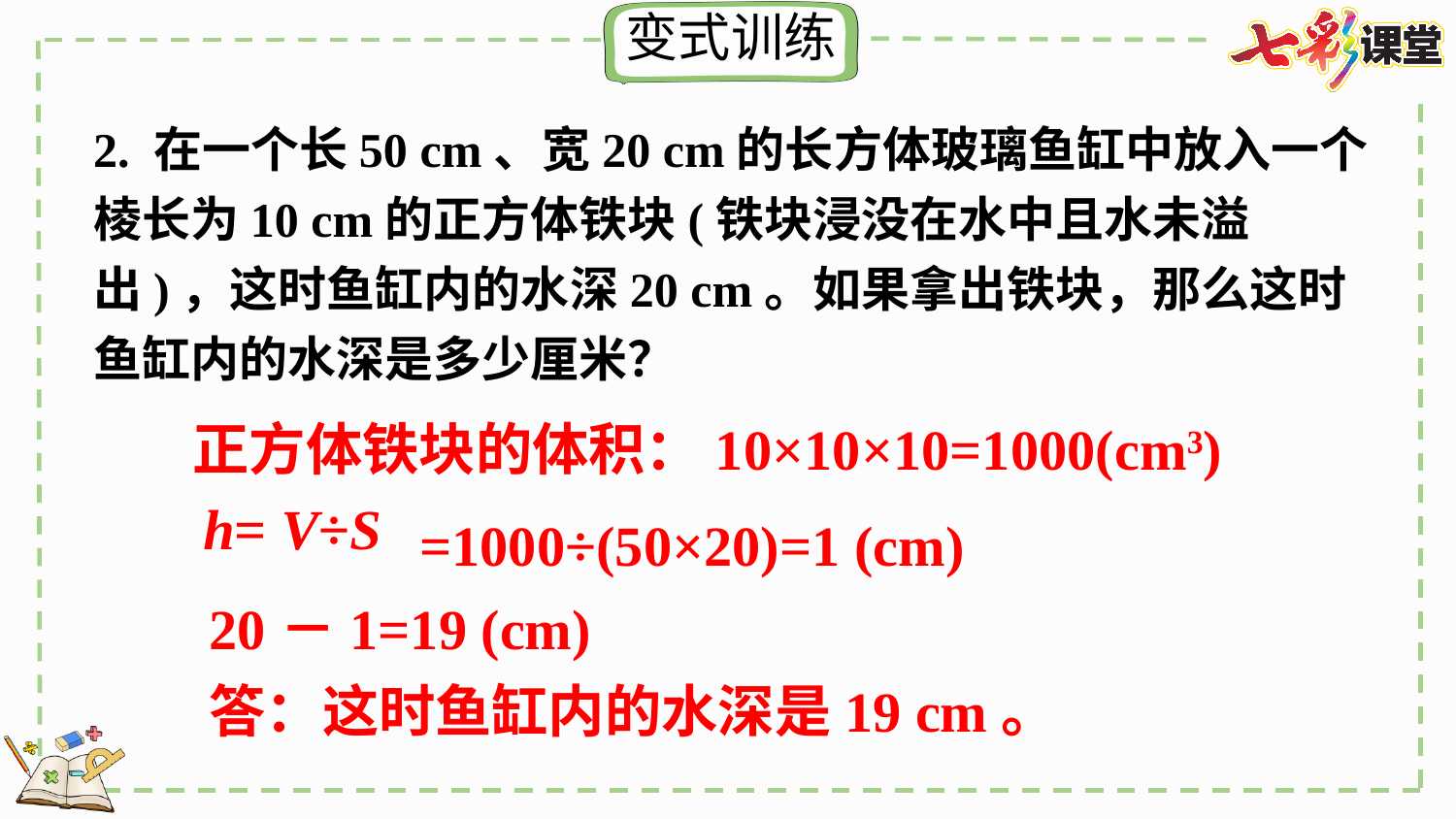

2. 在一个长50 cm、宽20 cm的长方体玻璃鱼缸中放入一个棱长为10 cm的正方体铁块(铁块浸没在水中且水未溢出)，这时鱼缸内的水深20 cm。如果拿出铁块，那么这时鱼缸内的水深是多少厘米？
正方体铁块的体积：10×10×10=1000(cm3)
=1000÷(50×20)=1 (cm)
h= V÷S
20－1=19 (cm)
答：这时鱼缸内的水深是19 cm。